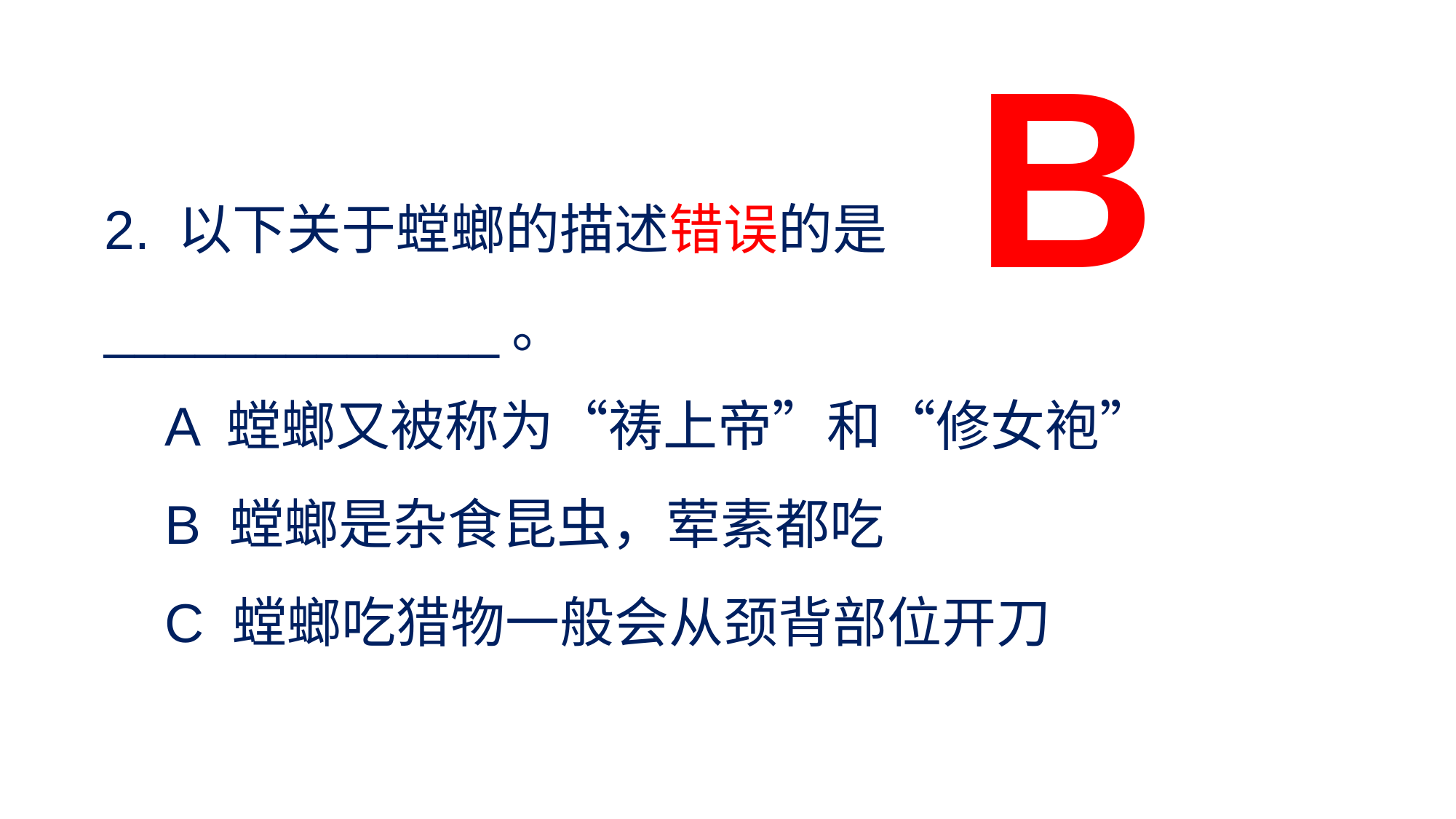

B
2. 以下关于螳螂的描述错误的是_____________。
    A 螳螂又被称为“祷上帝”和“修女袍”
    B 螳螂是杂食昆虫，荤素都吃
    C 螳螂吃猎物一般会从颈背部位开刀